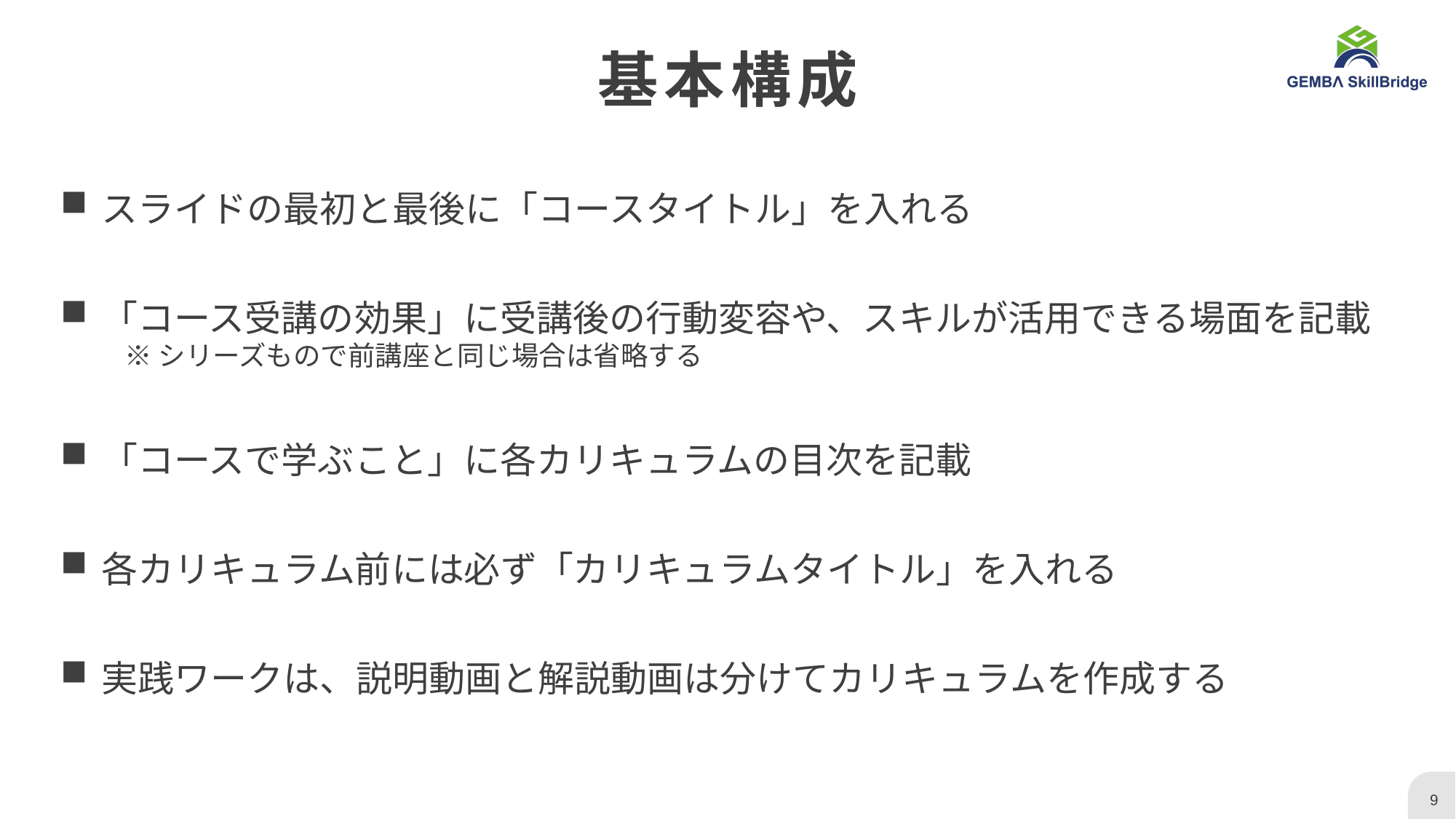

基本構成
スライドの最初と最後に「コースタイトル」を入れる
「コース受講の効果」に受講後の行動変容や、スキルが活用できる場面を記載
	※シリーズもので前講座と同じ場合は省略する
「コースで学ぶこと」に各カリキュラムの目次を記載
各カリキュラム前には必ず「カリキュラムタイトル」を入れる
実践ワークは、説明動画と解説動画は分けてカリキュラムを作成する
9